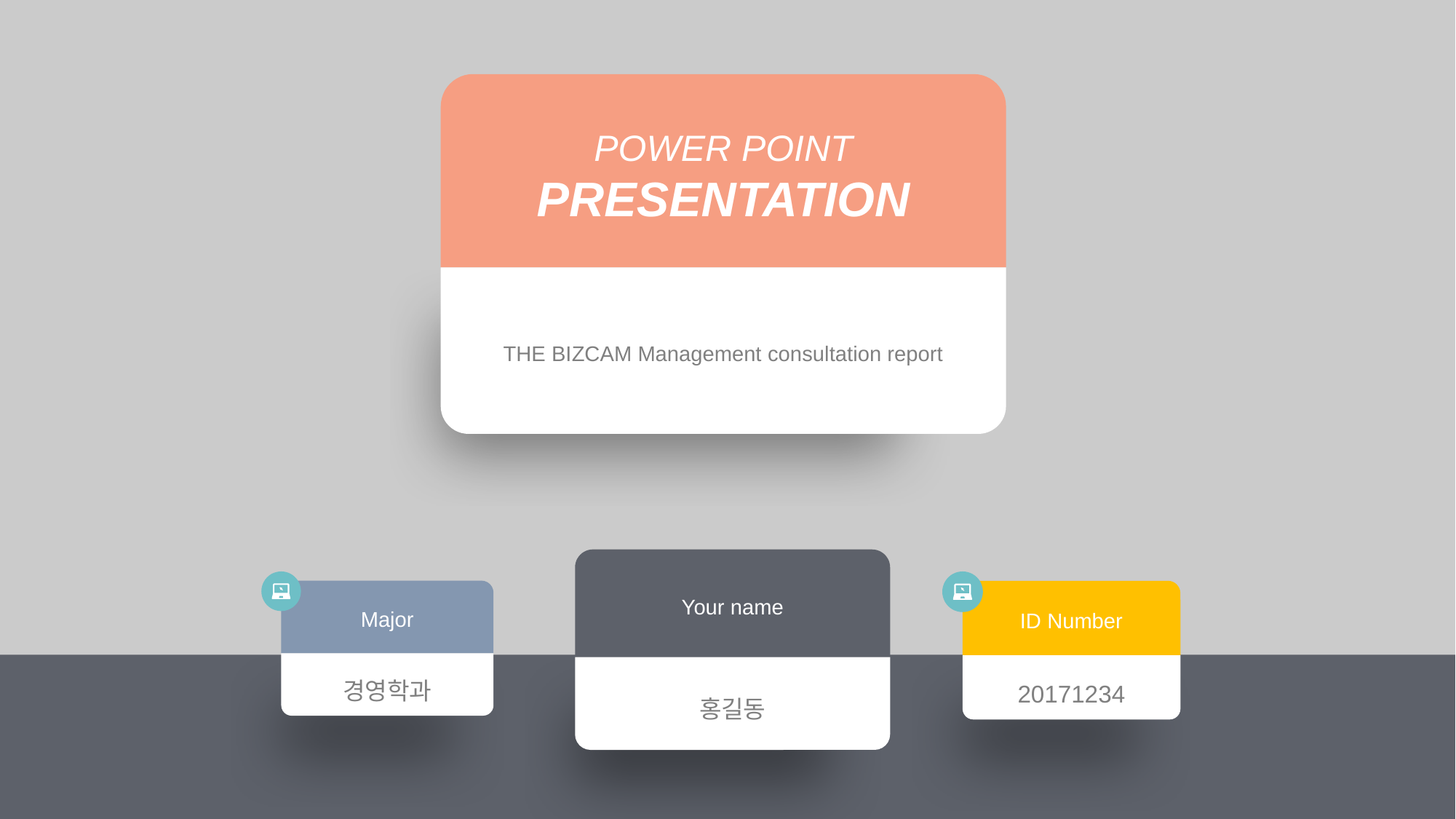

POWER POINT PRESENTATION
THE BIZCAM Management consultation report
Your name
홍길동

Major
경영학과

ID Number
20171234